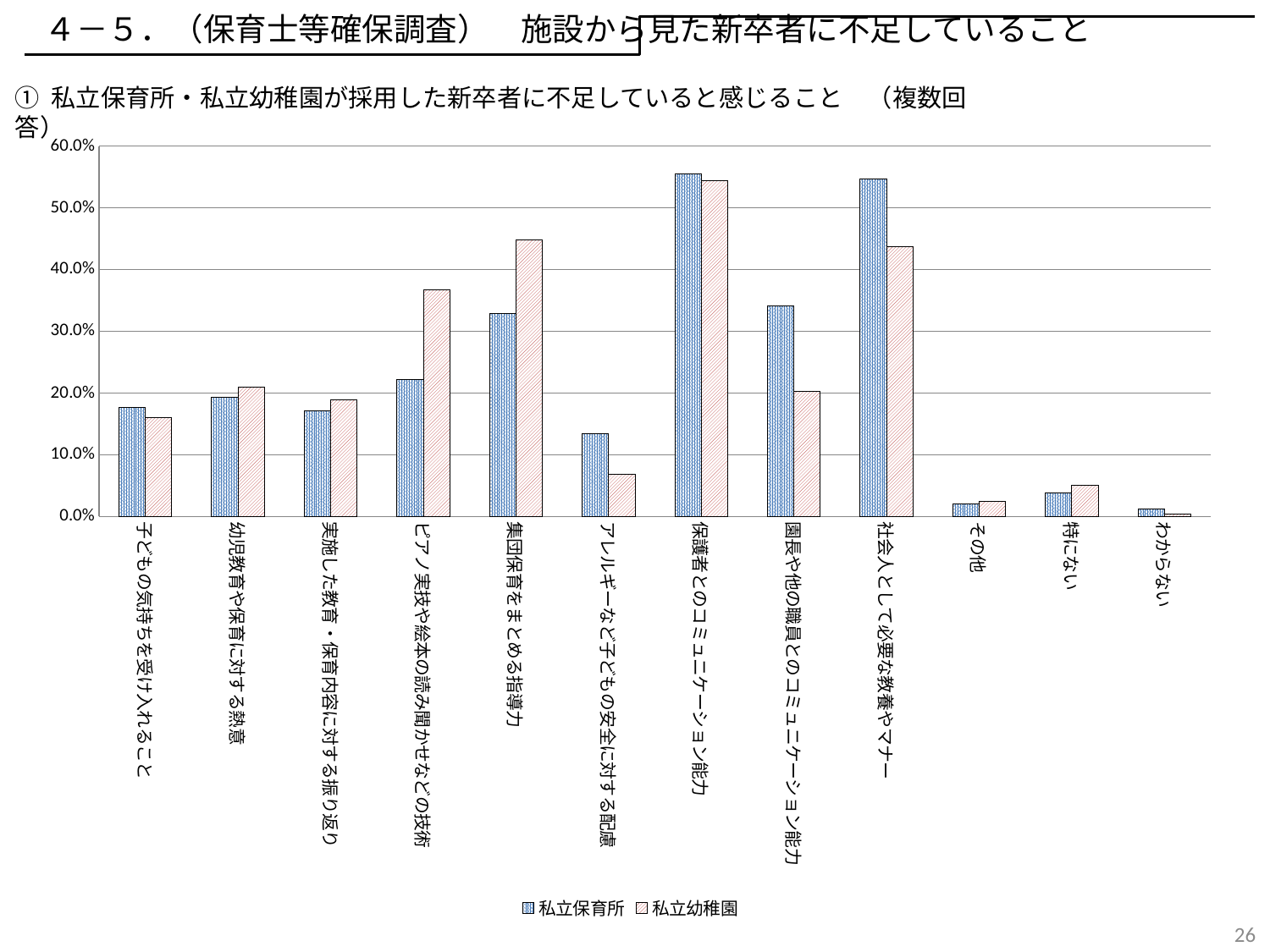

４－５．（保育士等確保調査）　施設から見た新卒者に不足していること
① 私立保育所・私立幼稚園が採用した新卒者に不足していると感じること　（複数回答）

### Chart

| Category | 私立保育所 | 私立幼稚園 |
|---|---|---|
| 子どもの気持ちを受け入れること | 0.17636363636363636 | 0.1601423487544484 |
| 幼児教育や保育に対する熱意 | 0.19272727272727272 | 0.2099644128113879 |
| 実施した教育・保育内容に対する振り返り | 0.1709090909090909 | 0.18861209964412812 |
| ピアノ実技や絵本の読み聞かせなどの技術 | 0.22181818181818183 | 0.3665480427046263 |
| 集団保育をまとめる指導力 | 0.3290909090909091 | 0.4483985765124555 |
| アレルギーなど子どもの安全に対する配慮 | 0.13454545454545455 | 0.06761565836298933 |
| 保護者とのコミュニケーション能力 | 0.5545454545454546 | 0.5444839857651246 |
| 園長や他の職員とのコミュニケーション能力 | 0.3418181818181818 | 0.20284697508896798 |
| 社会人として必要な教養やマナー | 0.5472727272727272 | 0.4377224199288256 |
| その他 | 0.02 | 0.02491103202846975 |
| 特にない | 0.038181818181818185 | 0.0498220640569395 |
| わからない | 0.012727272727272728 | 0.0035587188612099642 |
26